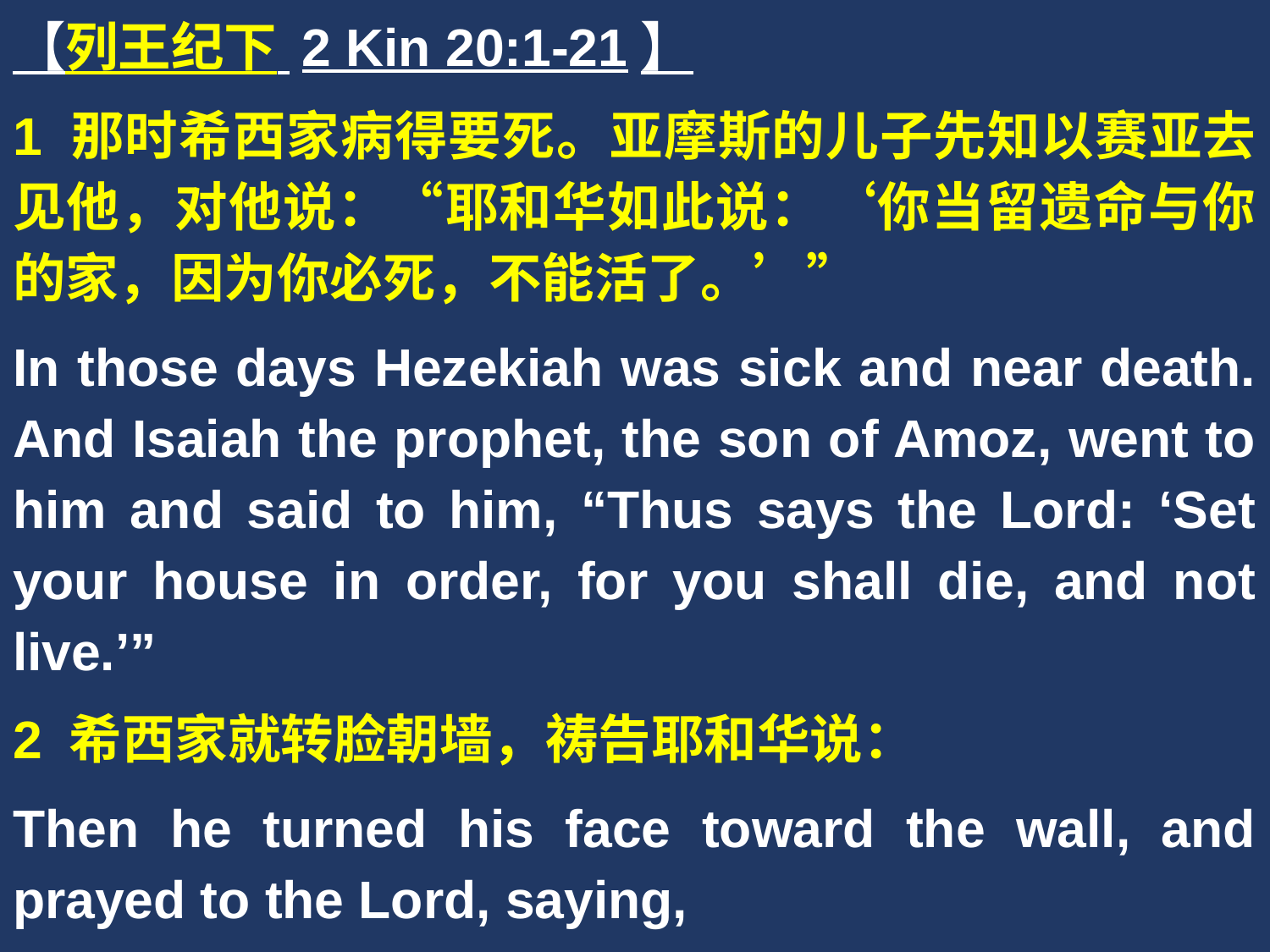

【列王纪下 2 Kin 20:1-21】
1 那时希西家病得要死。亚摩斯的儿子先知以赛亚去见他，对他说：“耶和华如此说：‘你当留遗命与你的家，因为你必死，不能活了。’”
In those days Hezekiah was sick and near death. And Isaiah the prophet, the son of Amoz, went to him and said to him, “Thus says the Lord: ‘Set your house in order, for you shall die, and not live.’”
2 希西家就转脸朝墙，祷告耶和华说：
Then he turned his face toward the wall, and prayed to the Lord, saying,